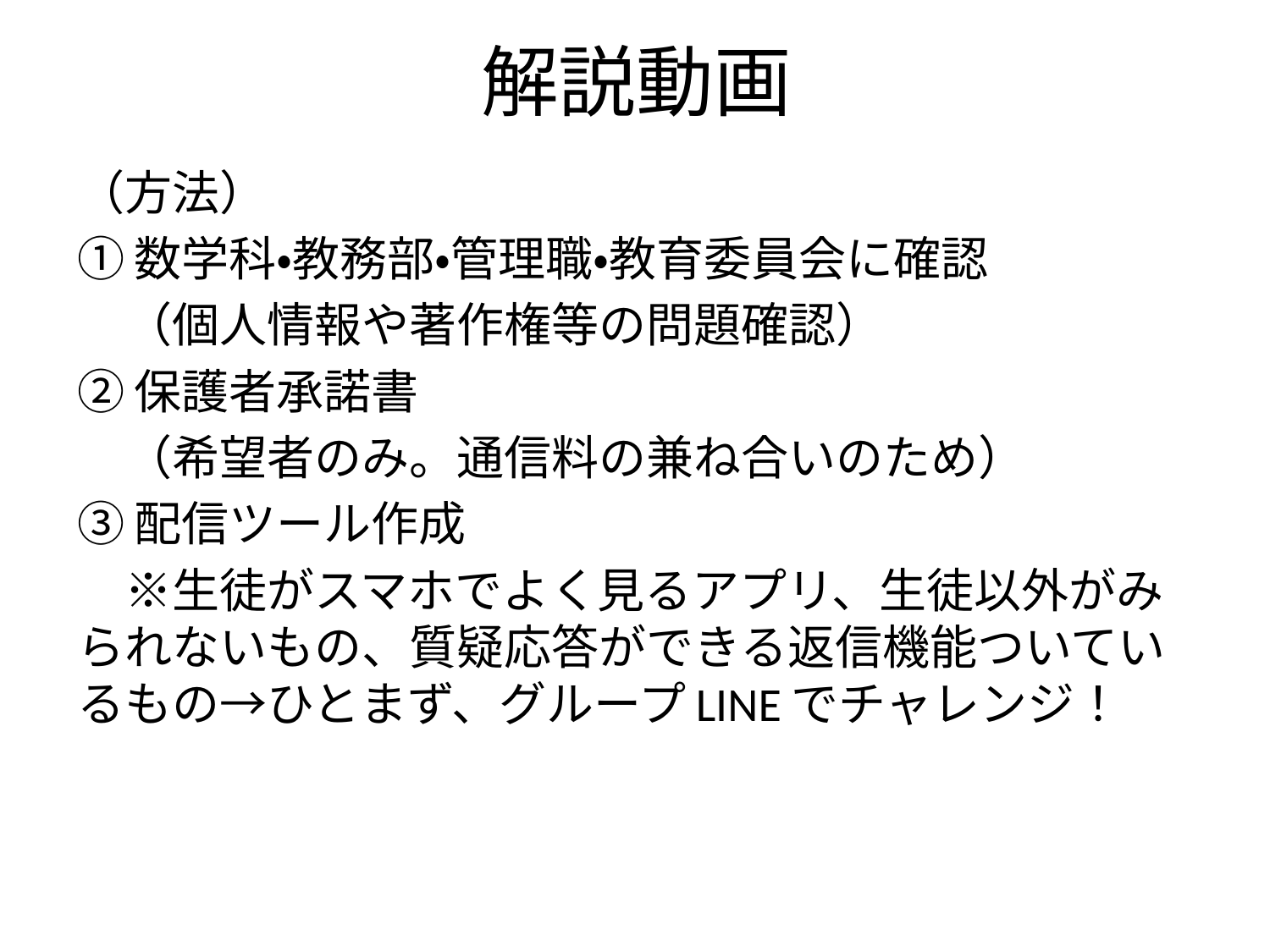

# 解説動画
（方法）
①数学科・教務部・管理職・教育委員会に確認
　（個人情報や著作権等の問題確認）
②保護者承諾書
　（希望者のみ。通信料の兼ね合いのため）
③配信ツール作成
　※生徒がスマホでよく見るアプリ、生徒以外がみられないもの、質疑応答ができる返信機能ついているもの→ひとまず、グループLINEでチャレンジ！